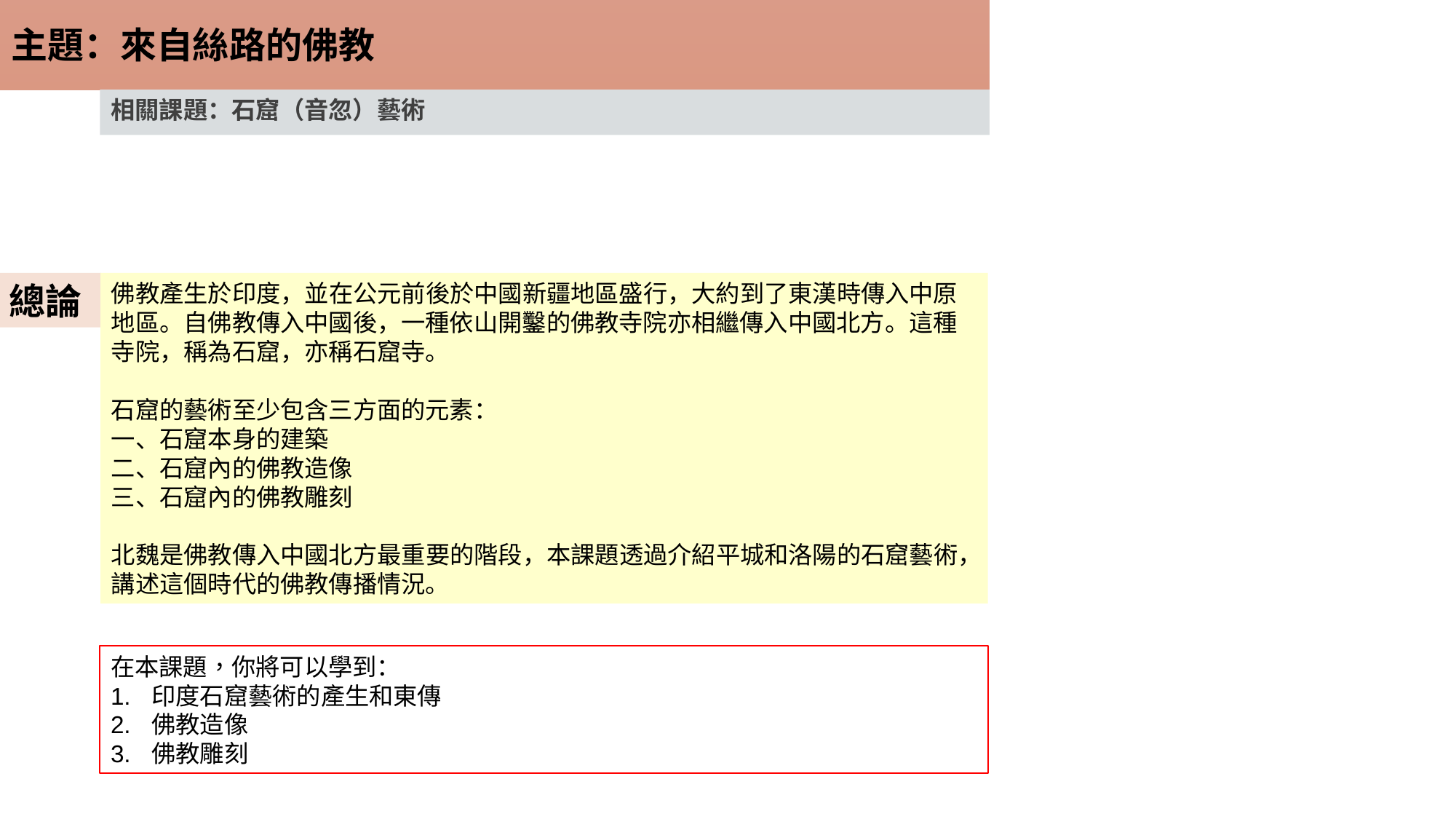

主題：來自絲路的佛教
相關課題：石窟（音忽）藝術
總論
佛教產生於印度，並在公元前後於中國新疆地區盛行，大約到了東漢時傳入中原地區。自佛教傳入中國後，一種依山開鑿的佛教寺院亦相繼傳入中國北方。這種寺院，稱為石窟，亦稱石窟寺。

石窟的藝術至少包含三方面的元素：
一、石窟本身的建築
二、石窟內的佛教造像
三、石窟內的佛教雕刻

北魏是佛教傳入中國北方最重要的階段，本課題透過介紹平城和洛陽的石窟藝術，講述這個時代的佛教傳播情況。
在本課題，你將可以學到：
印度石窟藝術的產生和東傳
佛教造像
佛教雕刻